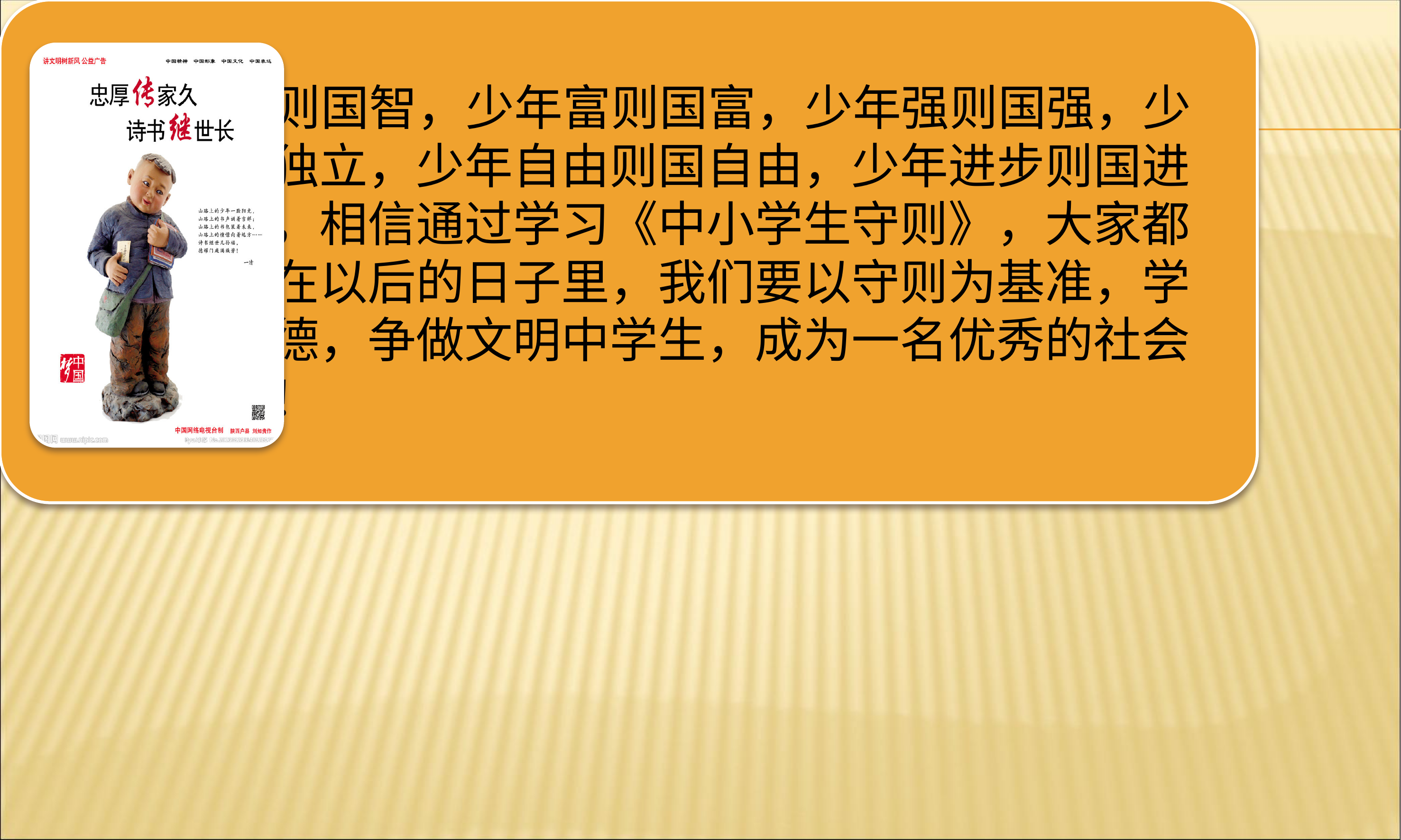

# ●寄语：
        少年智则国智，少年富则国富，少年强则国强，少年独立则国独立，少年自由则国自由，少年进步则国进步。同学们，相信通过学习《中小学生守则》，大家都收获很多。在以后的日子里，我们要以守则为基准，学守则，讲美德，争做文明中学生，成为一名优秀的社会主义接班人！